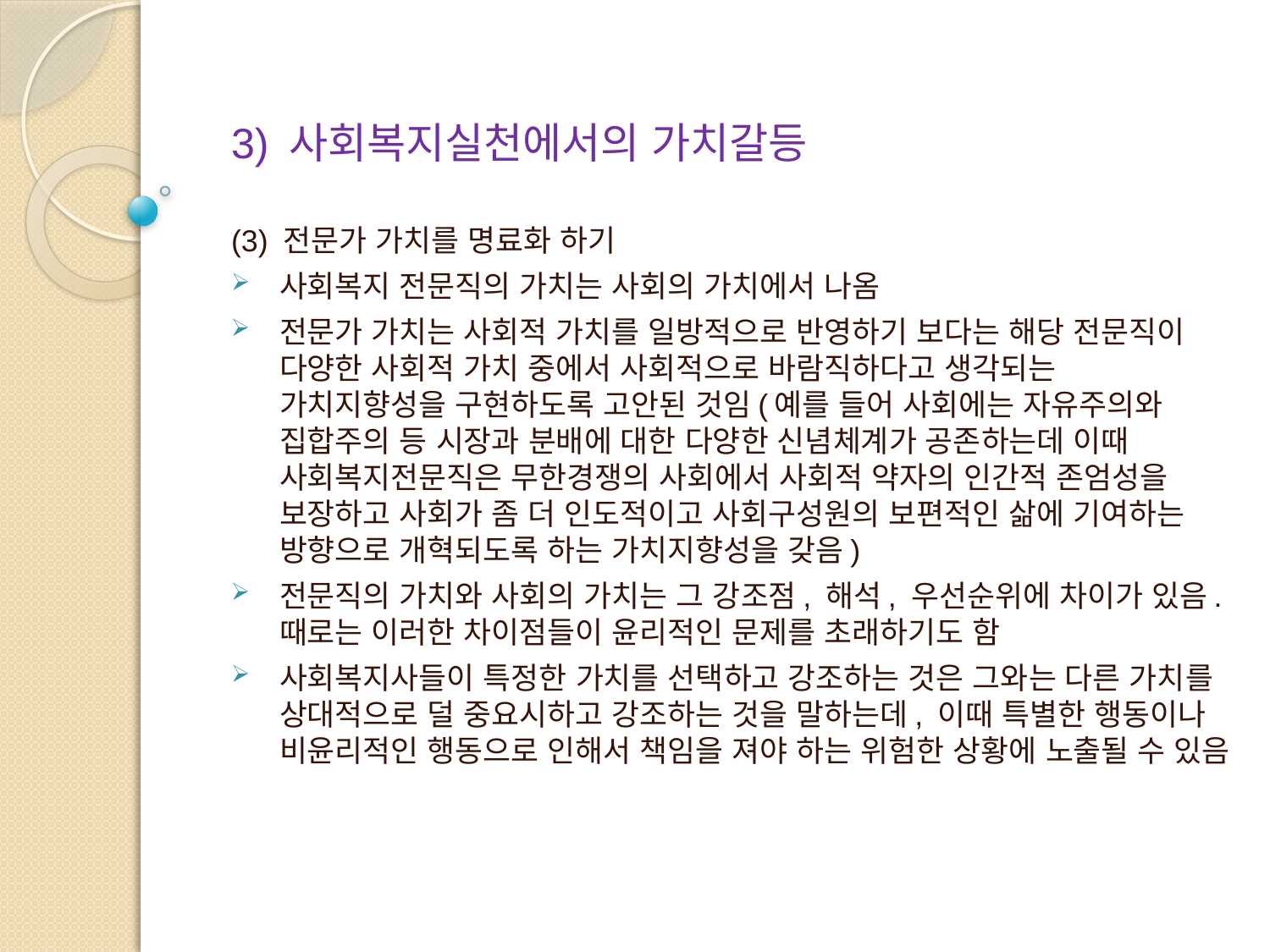

3) 사회복지실천에서의 가치갈등

(3) 전문가 가치를 명료화 하기
사회복지 전문직의 가치는 사회의 가치에서 나옴
전문가 가치는 사회적 가치를 일방적으로 반영하기 보다는 해당 전문직이 다양한 사회적 가치 중에서 사회적으로 바람직하다고 생각되는 가치지향성을 구현하도록 고안된 것임(예를 들어 사회에는 자유주의와 집합주의 등 시장과 분배에 대한 다양한 신념체계가 공존하는데 이때 사회복지전문직은 무한경쟁의 사회에서 사회적 약자의 인간적 존엄성을 보장하고 사회가 좀 더 인도적이고 사회구성원의 보편적인 삶에 기여하는 방향으로 개혁되도록 하는 가치지향성을 갖음)
전문직의 가치와 사회의 가치는 그 강조점, 해석, 우선순위에 차이가 있음. 때로는 이러한 차이점들이 윤리적인 문제를 초래하기도 함
사회복지사들이 특정한 가치를 선택하고 강조하는 것은 그와는 다른 가치를 상대적으로 덜 중요시하고 강조하는 것을 말하는데, 이때 특별한 행동이나 비윤리적인 행동으로 인해서 책임을 져야 하는 위험한 상황에 노출될 수 있음